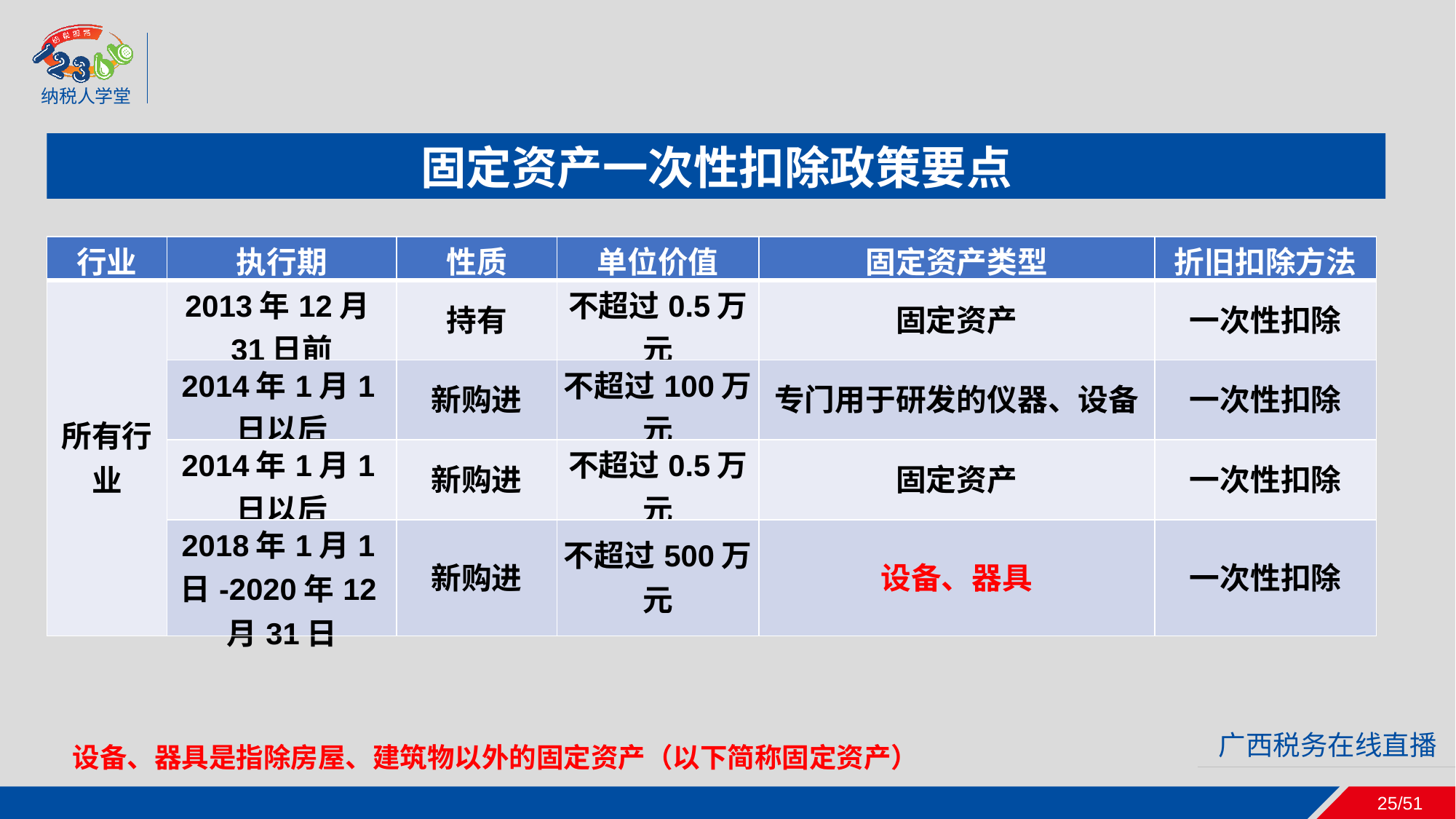

固定资产一次性扣除政策要点
| 行业 | 执行期 | 性质 | 单位价值 | 固定资产类型 | 折旧扣除方法 |
| --- | --- | --- | --- | --- | --- |
| 所有行业 | 2013年12月31日前 | 持有 | 不超过0.5万元 | 固定资产 | 一次性扣除 |
|  | 2014年1月1日以后 | 新购进 | 不超过100万元 | 专门用于研发的仪器、设备 | 一次性扣除 |
|  | 2014年1月1日以后 | 新购进 | 不超过0.5万元 | 固定资产 | 一次性扣除 |
|  | 2018年1月1日-2020年12月31日 | 新购进 | 不超过500万元 | 设备、器具 | 一次性扣除 |
设备、器具是指除房屋、建筑物以外的固定资产（以下简称固定资产）